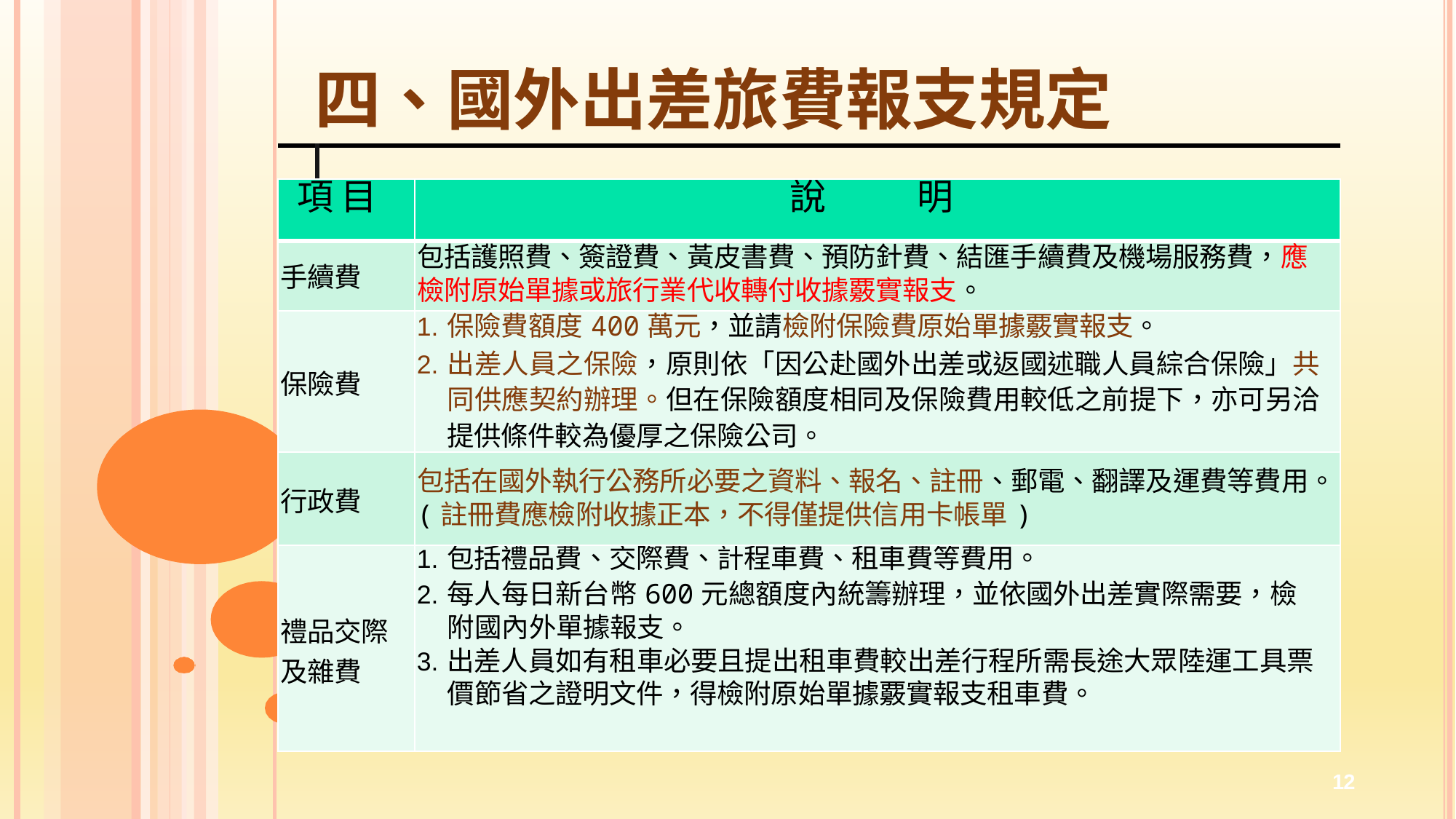

# 四、國外出差旅費報支規定
|  |  |  |
| --- | --- | --- |
| 項 目 |  | 說 明 |
| 手續費 |  | 包括護照費、簽證費、黃皮書費、預防針費、結匯手續費及機場服務費，應檢附原始單據或旅行業代收轉付收據覈實報支。 |
| 保險費 |  | 保險費額度400萬元，並請檢附保險費原始單據覈實報支。 出差人員之保險，原則依「因公赴國外出差或返國述職人員綜合保險」共同供應契約辦理。但在保險額度相同及保險費用較低之前提下，亦可另洽提供條件較為優厚之保險公司。 |
| 行政費 |  | 包括在國外執行公務所必要之資料、報名、註冊、郵電、翻譯及運費等費用。(註冊費應檢附收據正本，不得僅提供信用卡帳單) |
| 禮品交際及雜費 |  | 包括禮品費、交際費、計程車費、租車費等費用。 每人每日新台幣600元總額度內統籌辦理，並依國外出差實際需要，檢附國內外單據報支。 出差人員如有租車必要且提出租車費較出差行程所需長途大眾陸運工具票價節省之證明文件，得檢附原始單據覈實報支租車費。 |

3
12